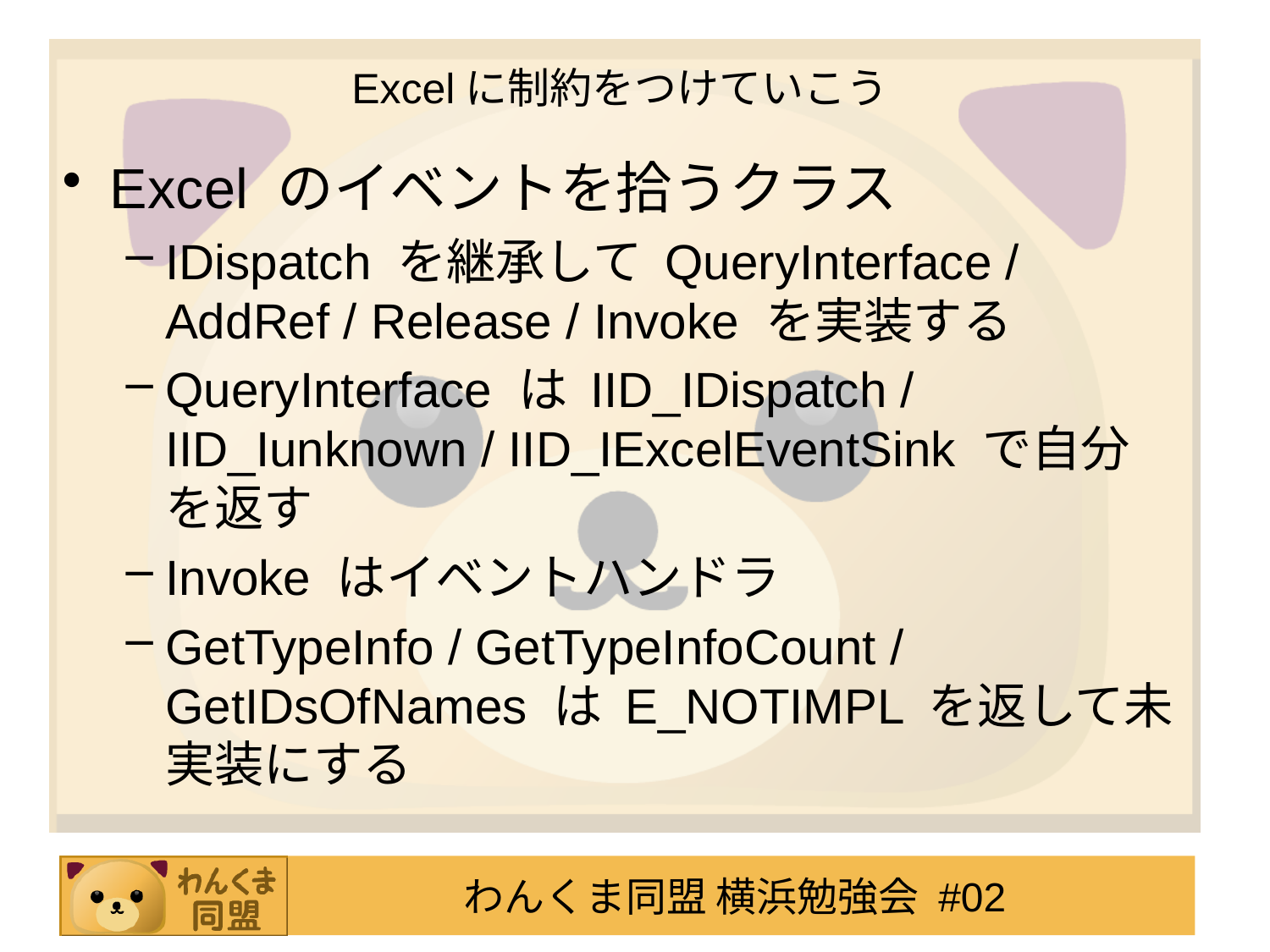

# Excelに制約をつけていこう
Excel のイベントを拾うクラス
IDispatch を継承して QueryInterface / AddRef / Release / Invoke を実装する
QueryInterface は IID_IDispatch / IID_Iunknown / IID_IExcelEventSink で自分を返す
Invoke はイベントハンドラ
GetTypeInfo / GetTypeInfoCount / GetIDsOfNames は E_NOTIMPL を返して未実装にする